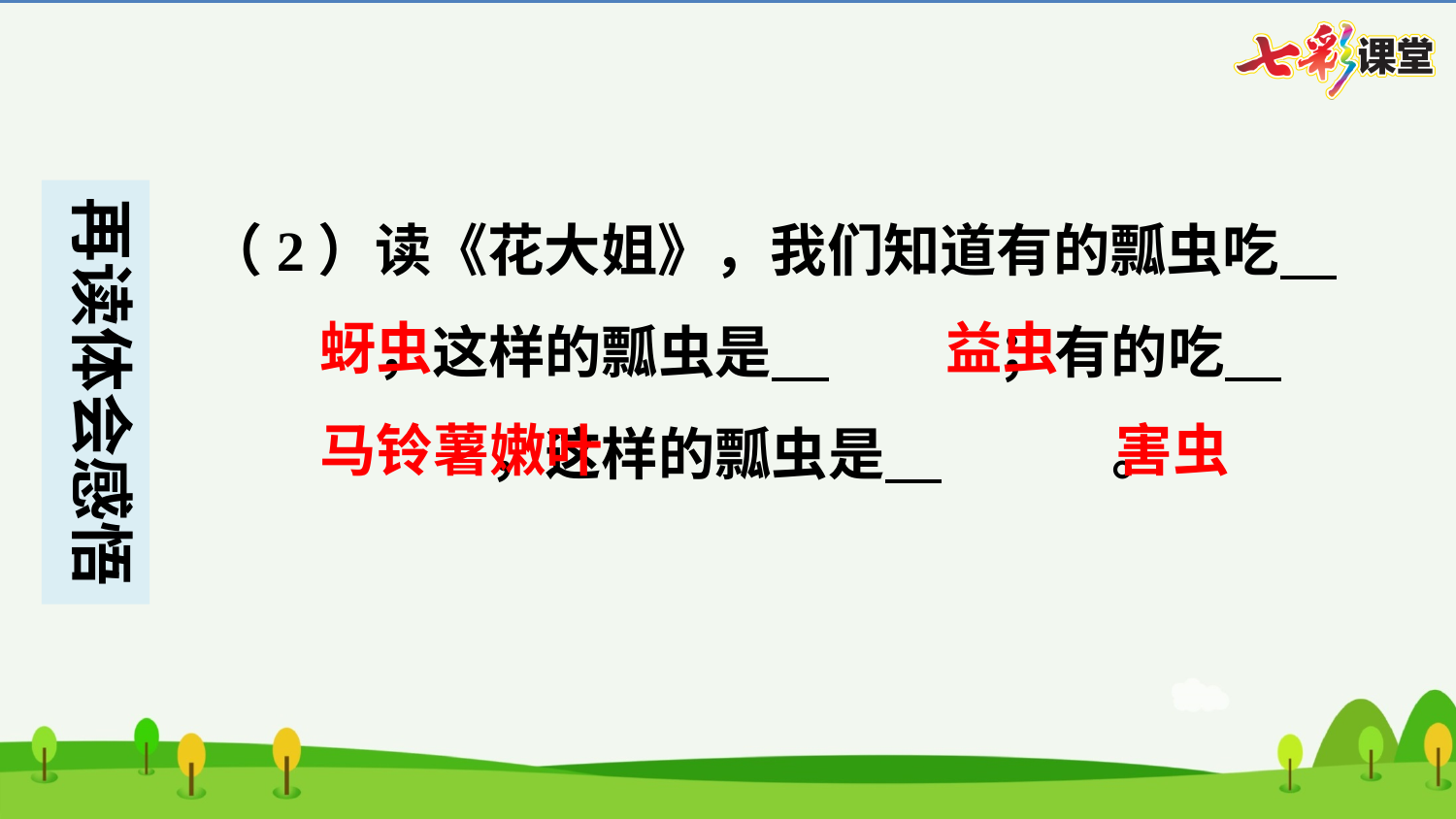

（2）读《花大姐》，我们知道有的瓢虫吃 　蚜虫　，这样的瓢虫是 　益虫　；有的吃 　马铃薯嫩叶　，这样的瓢虫是 　害虫　。
蚜虫
益虫
马铃薯嫩叶
害虫